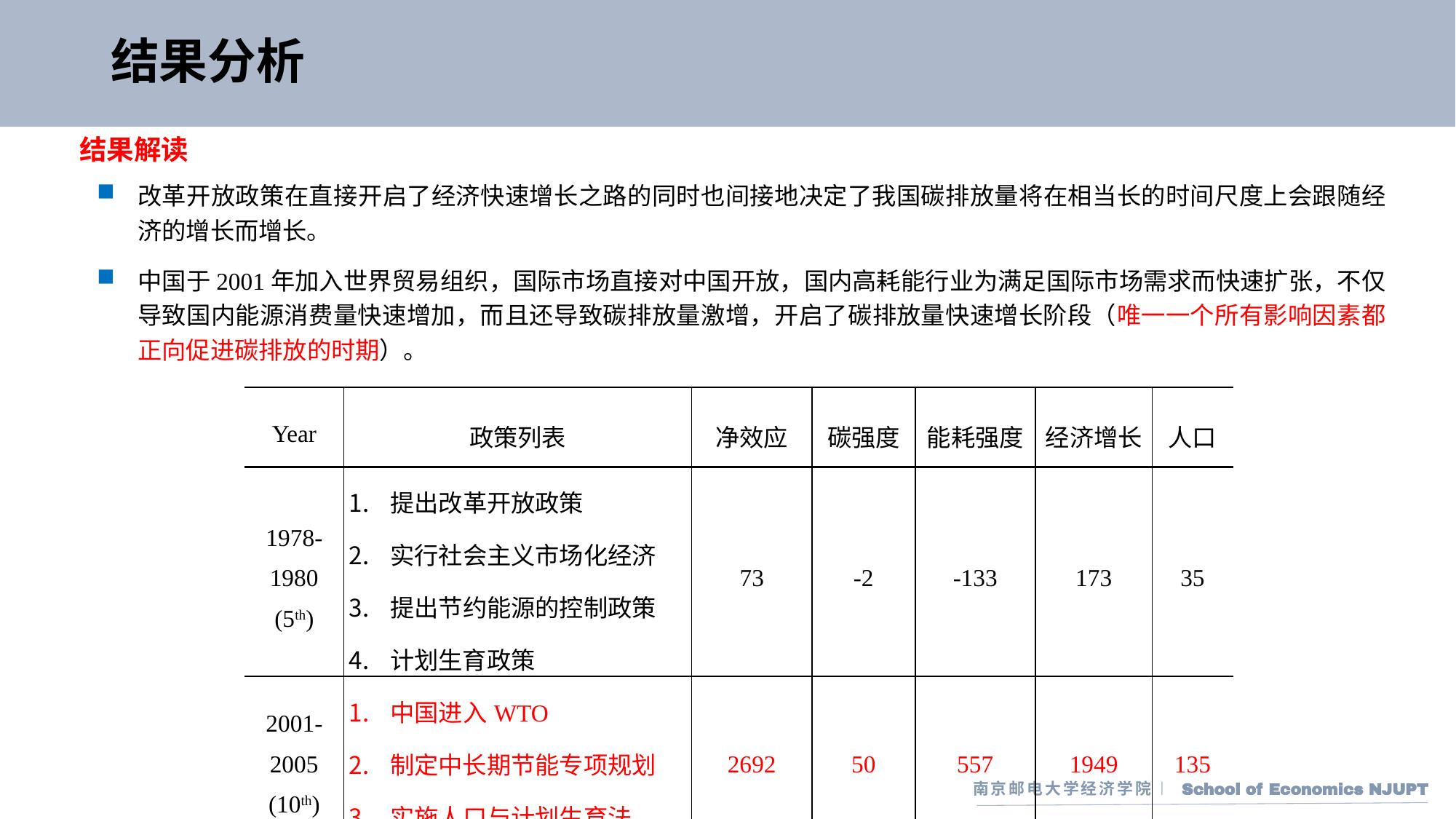

# 结果分析
结果解读
改革开放政策在直接开启了经济快速增长之路的同时也间接地决定了我国碳排放量将在相当长的时间尺度上会跟随经济的增长而增长。
中国于2001年加入世界贸易组织，国际市场直接对中国开放，国内高耗能行业为满足国际市场需求而快速扩张，不仅导致国内能源消费量快速增加，而且还导致碳排放量激增，开启了碳排放量快速增长阶段（唯一一个所有影响因素都正向促进碳排放的时期）。
| Year | 政策列表 | 净效应 | 碳强度 | 能耗强度 | 经济增长 | 人口 |
| --- | --- | --- | --- | --- | --- | --- |
| 1978-1980 (5th) | 提出改革开放政策 实行社会主义市场化经济 提出节约能源的控制政策 计划生育政策 | 73 | -2 | -133 | 173 | 35 |
| 2001-2005 (10th) | 中国进入WTO 制定中长期节能专项规划 实施人口与计划生育法 | 2692 | 50 | 557 | 1949 | 135 |